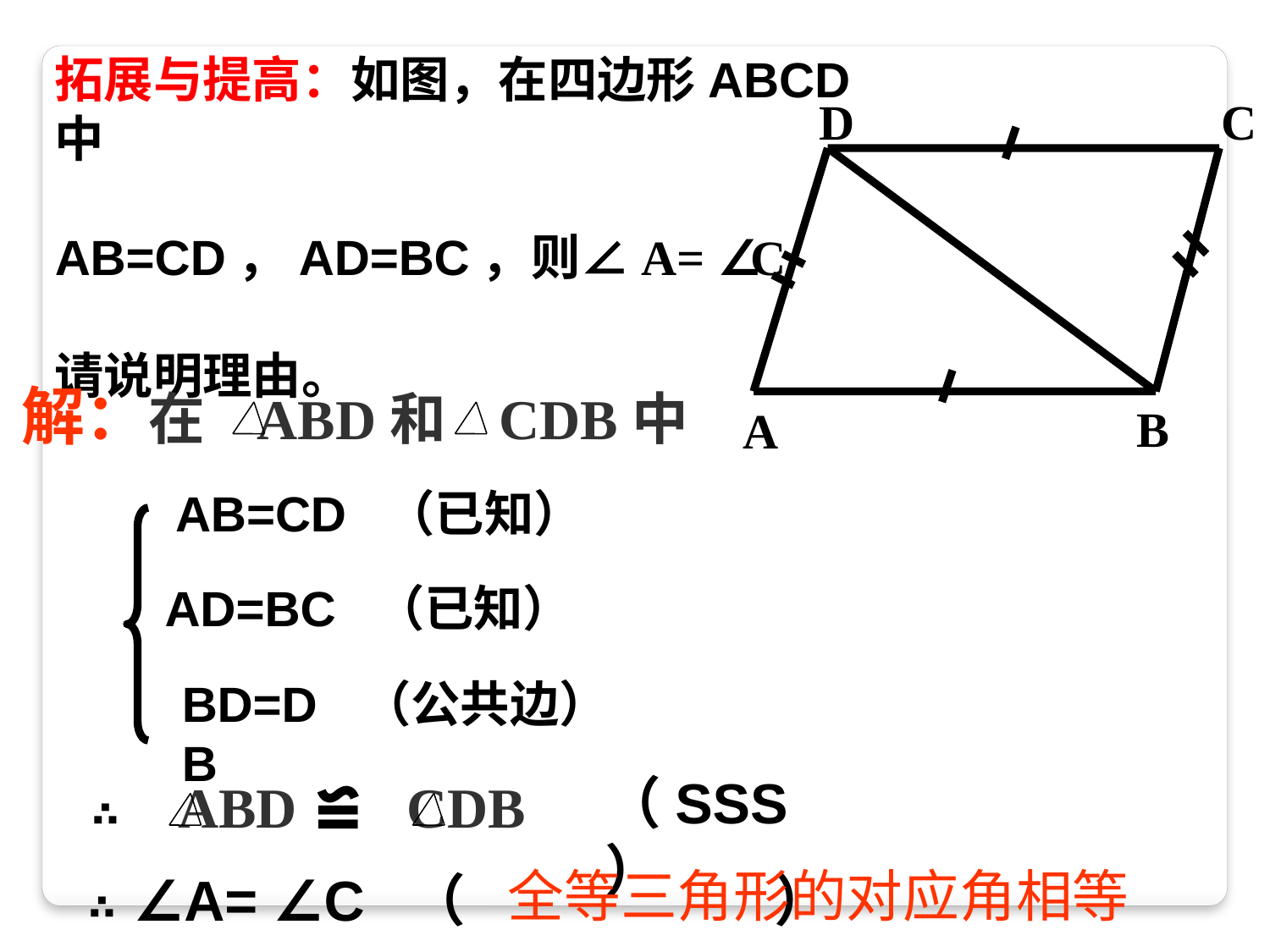

拓展与提高：如图，在四边形ABCD中

AB=CD，AD=BC，则∠A= ∠C

请说明理由。
D
C

B
A

解：在   ABD和   CDB中

AB=CD  （已知）

AD=BC  （已知）
BD=DB
（公共边）
 ∴    ABD ≌   CDB

（SSS）
全等三角形的对应角相等
∴ ∠A= ∠C  （                        ）